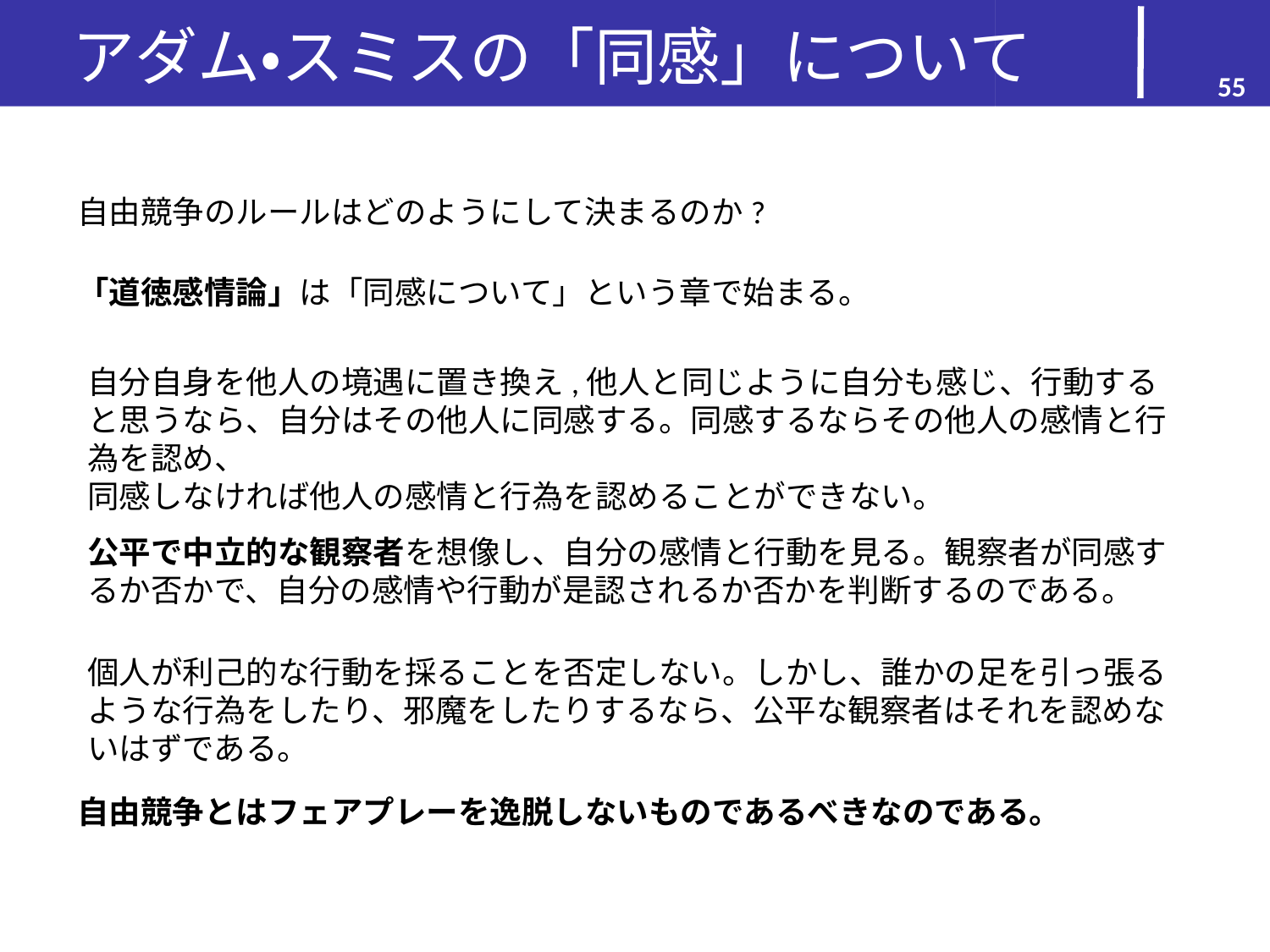

# アダム・スミスの「同感」について
55
自由競争のルールはどのようにして決まるのか?
「道徳感情論」は「同感について」という章で始まる。
自分自身を他人の境遇に置き換え,他人と同じように自分も感じ、行動すると思うなら、自分はその他人に同感する。同感するならその他人の感情と行為を認め、
同感しなければ他人の感情と行為を認めることができない。
公平で中立的な観察者を想像し、自分の感情と行動を見る。観察者が同感するか否かで、自分の感情や行動が是認されるか否かを判断するのである。

個人が利己的な行動を採ることを否定しない。しかし、誰かの足を引っ張るような行為をしたり、邪魔をしたりするなら、公平な観察者はそれを認めないはずである。
自由競争とはフェアプレーを逸脱しないものであるべきなのである。